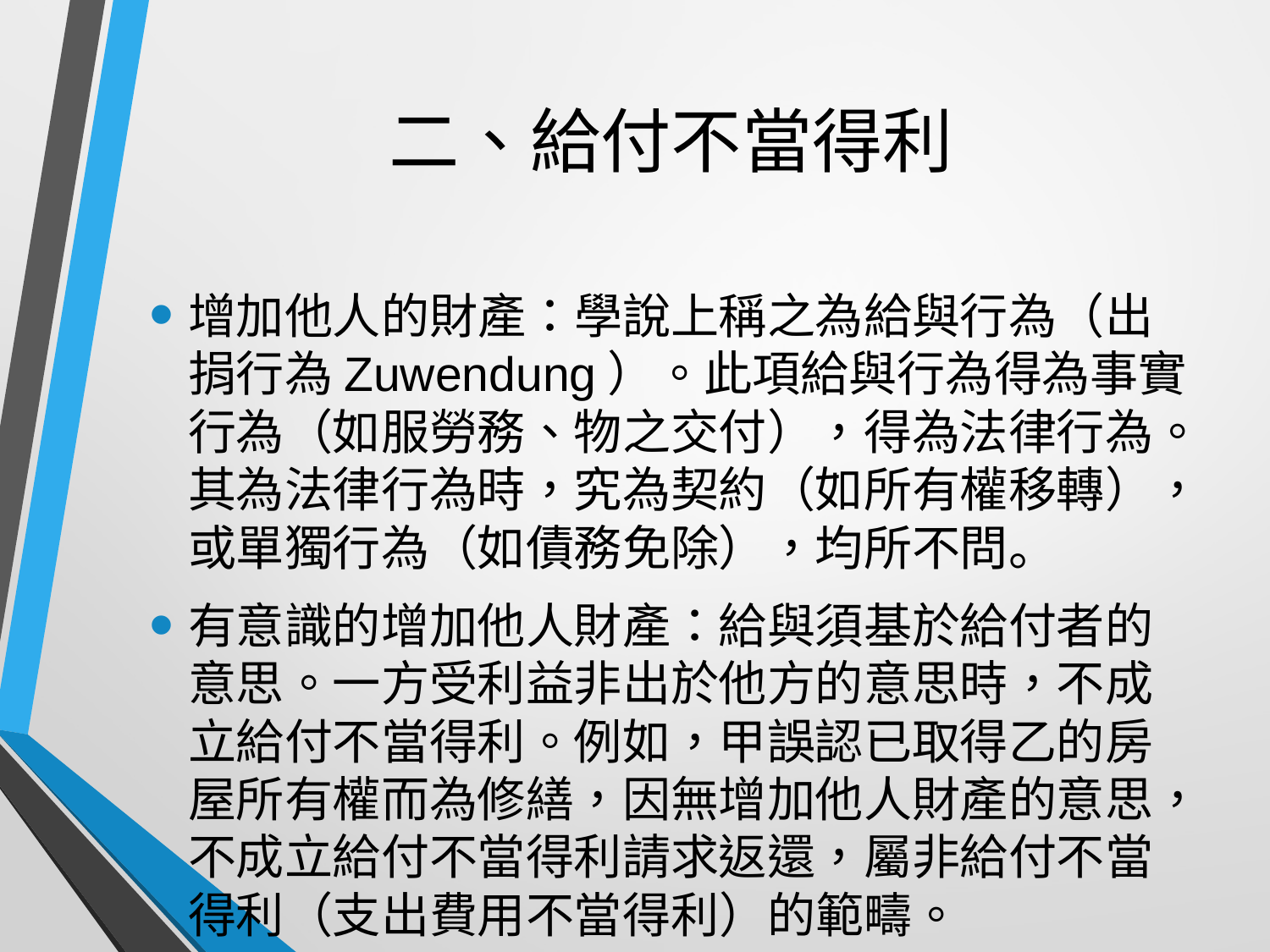

# 二、給付不當得利
增加他人的財產：學說上稱之為給與行為（出捐行為Zuwendung）。此項給與行為得為事實行為（如服勞務、物之交付），得為法律行為。其為法律行為時，究為契約（如所有權移轉），或單獨行為（如債務免除），均所不問。
有意識的增加他人財產：給與須基於給付者的意思。一方受利益非出於他方的意思時，不成立給付不當得利。例如，甲誤認已取得乙的房屋所有權而為修繕，因無增加他人財產的意思，不成立給付不當得利請求返還，屬非給付不當得利（支出費用不當得利）的範疇。